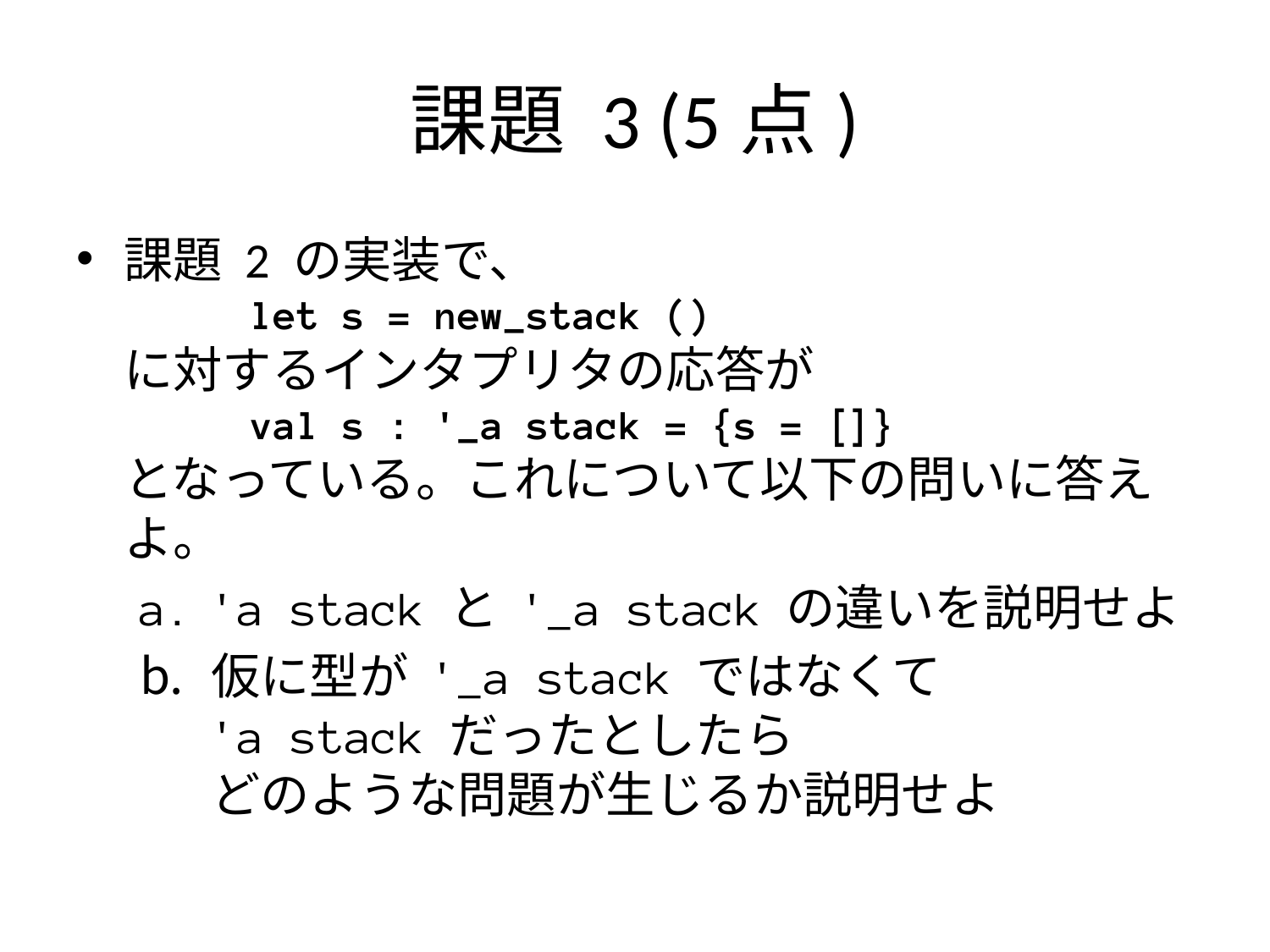

# 課題 3 (5点)
課題 2 の実装で、
	let s = new_stack ()
に対するインタプリタの応答が
	val s : '_a stack = {s = []}
となっている。これについて以下の問いに答えよ。
'a stack と '_a stack の違いを説明せよ
仮に型が '_a stack ではなくて
'a stack だったとしたら
どのような問題が生じるか説明せよ